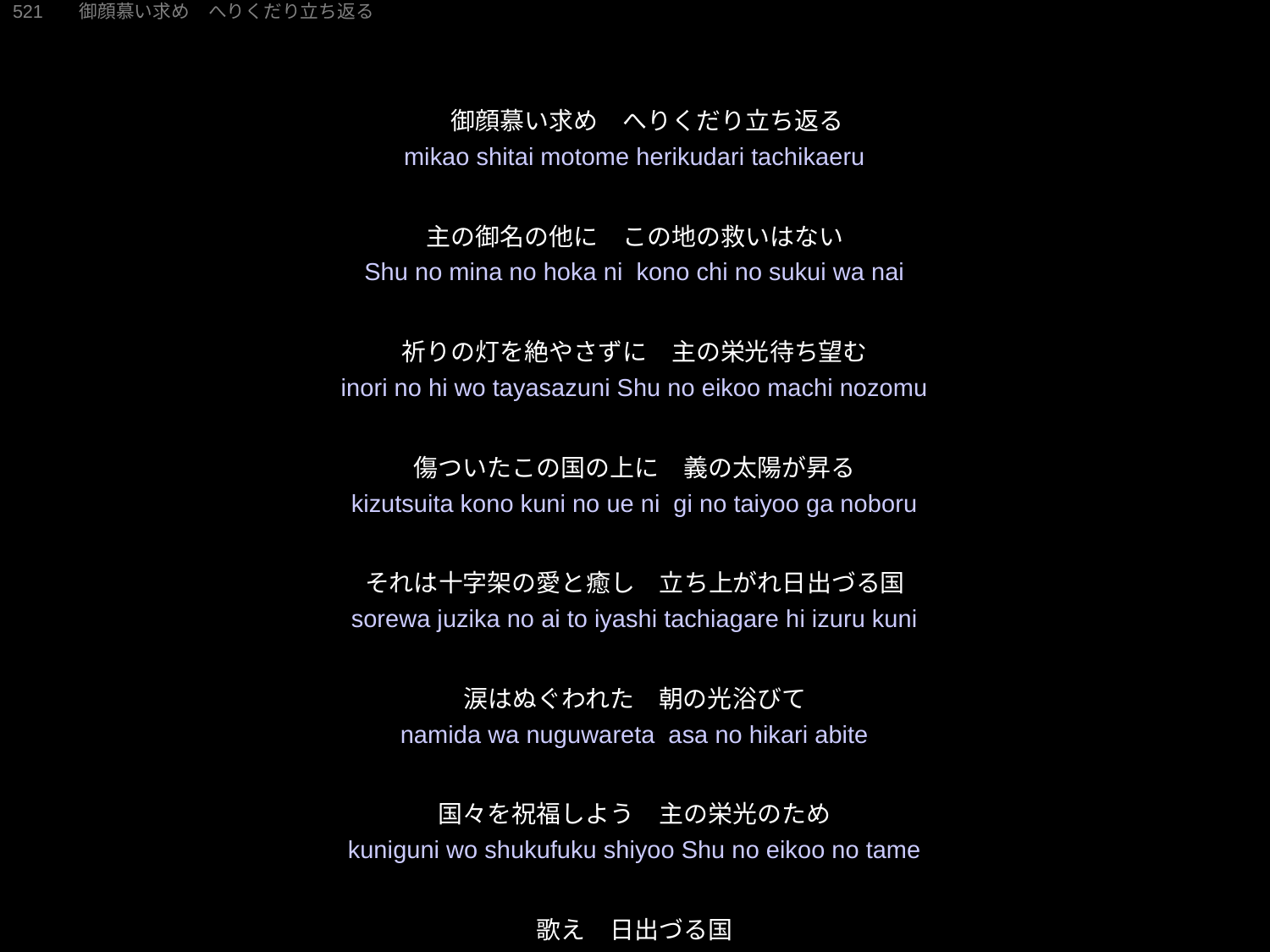

521  　御顔慕い求め　へりくだり立ち返る

★P
191020_pp-beto.ppt
みかおしたいもとめへりくだりたちかえる
★５
　御顔慕い求め　へりくだり立ち返る

主の御名の他に　この地の救いはない

祈りの灯を絶やさずに　主の栄光待ち望む

傷ついたこの国の上に　義の太陽が昇る

それは十字架の愛と癒し　立ち上がれ日出づる国

涙はぬぐわれた　朝の光浴びて

国々を祝福しよう　主の栄光のため

歌え　日出づる国
mikao shitai motome herikudari tachikaeru

Shu no mina no hoka ni  kono chi no sukui wa nai

inori no hi wo tayasazuni Shu no eikoo machi nozomu

kizutsuita kono kuni no ue ni  gi no taiyoo ga noboru

sorewa juzika no ai to iyashi tachiagare hi izuru kuni

namida wa nuguwareta  asa no hikari abite

kuniguni wo shukufuku shiyoo Shu no eikoo no tame

utae hi izuru kuni